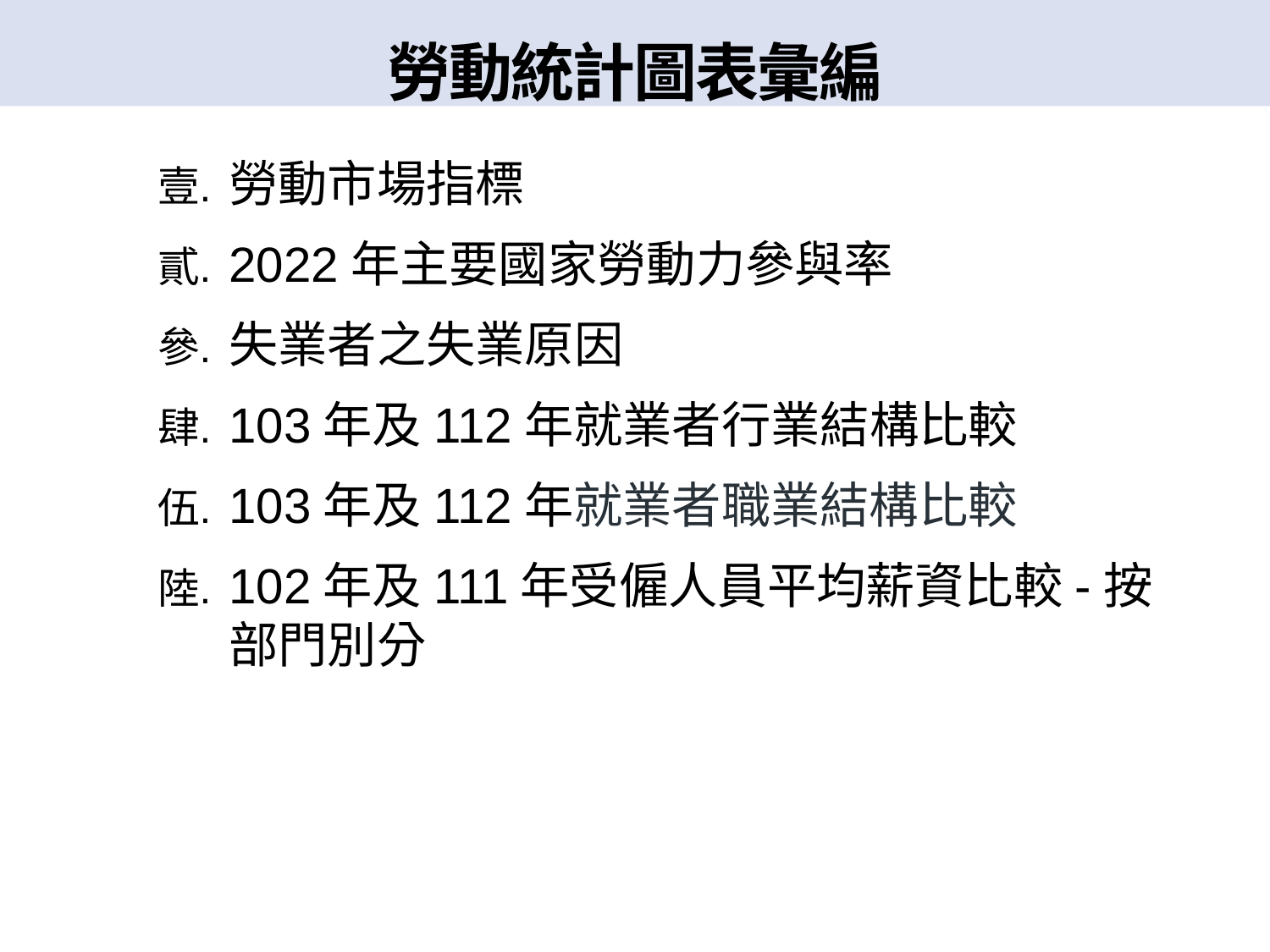

# 勞動統計圖表彙編
勞動市場指標
2022年主要國家勞動力參與率
失業者之失業原因
103年及112年就業者行業結構比較
103年及112年就業者職業結構比較
102年及111年受僱人員平均薪資比較-按部門別分